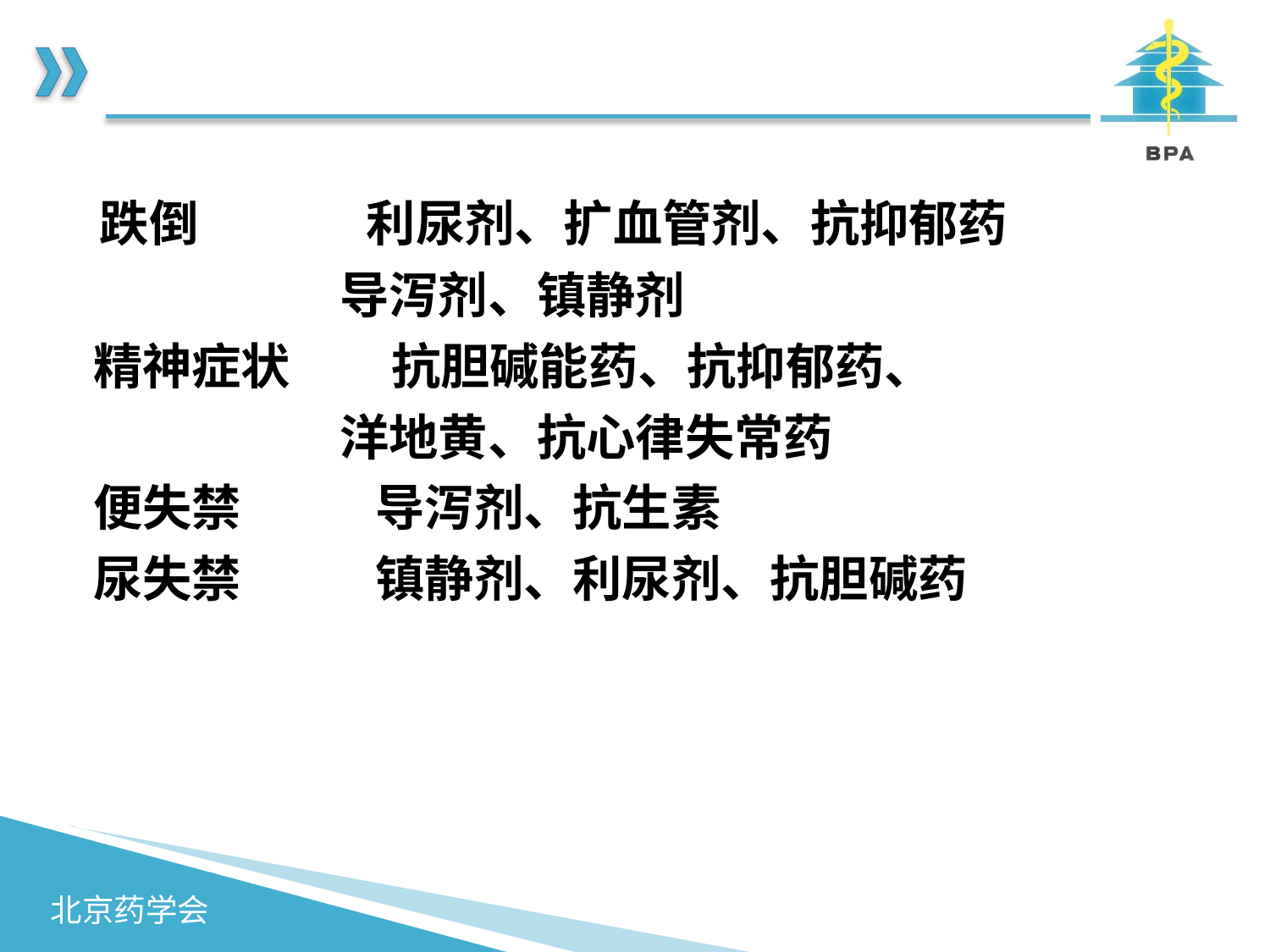

#
   跌倒               利尿剂、扩血管剂、抗抑郁药
                         导泻剂、镇静剂
   精神症状         抗胆碱能药、抗抑郁药、
                         洋地黄、抗心律失常药
   便失禁            导泻剂、抗生素
   尿失禁            镇静剂、利尿剂、抗胆碱药